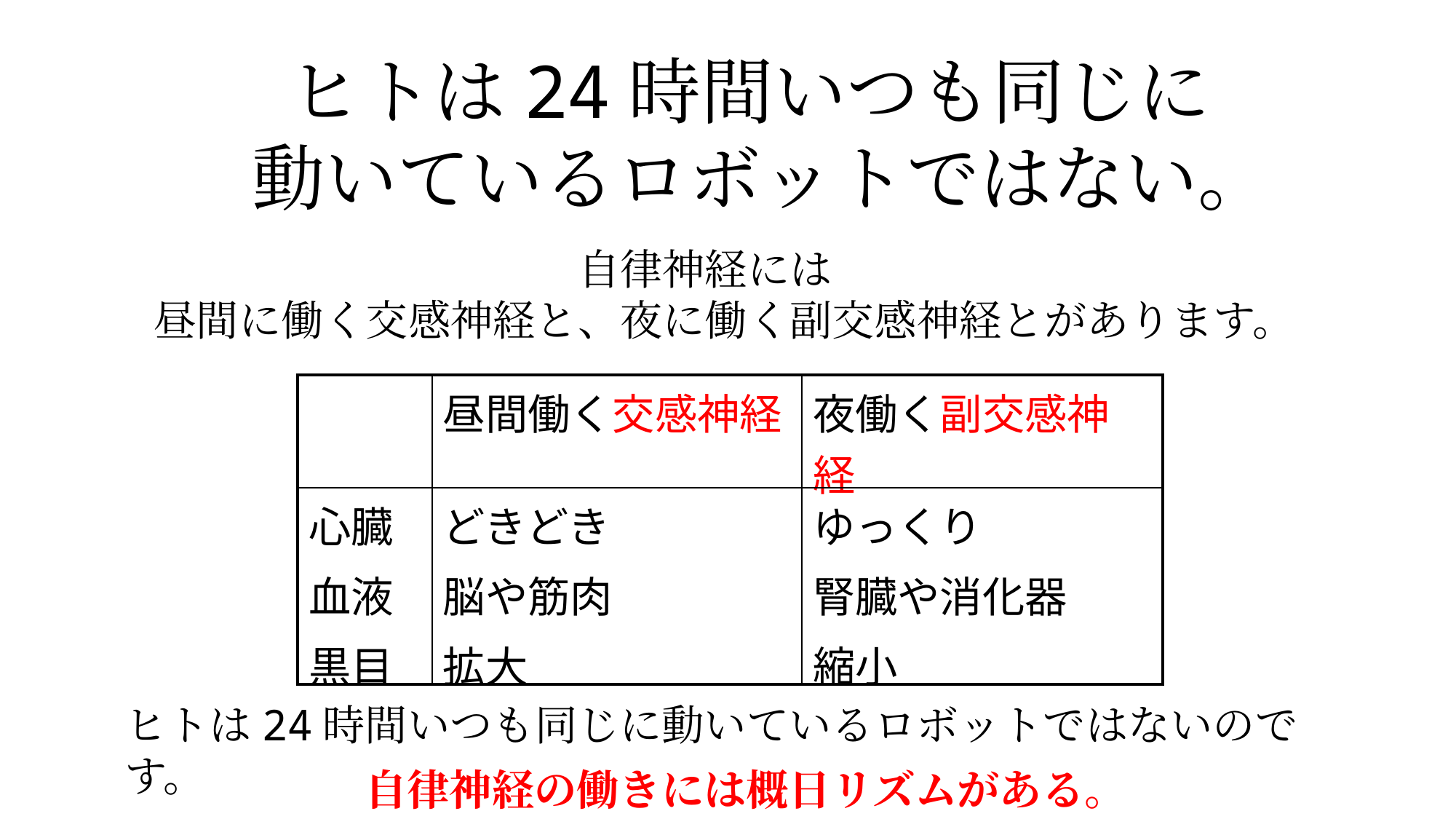

ヒトは24時間いつも同じに
　動いているロボットではない。
　　　　　　　　　　自律神経には
昼間に働く交感神経と、夜に働く副交感神経とがあります。
|  | 昼間働く交感神経 | 夜働く副交感神経 |
| --- | --- | --- |
| 心臓 血液 黒目 | どきどき 脳や筋肉 拡大 | ゆっくり 腎臓や消化器 縮小 |
ヒトは24時間いつも同じに動いているロボットではないのです。
自律神経の働きには概日リズムがある。